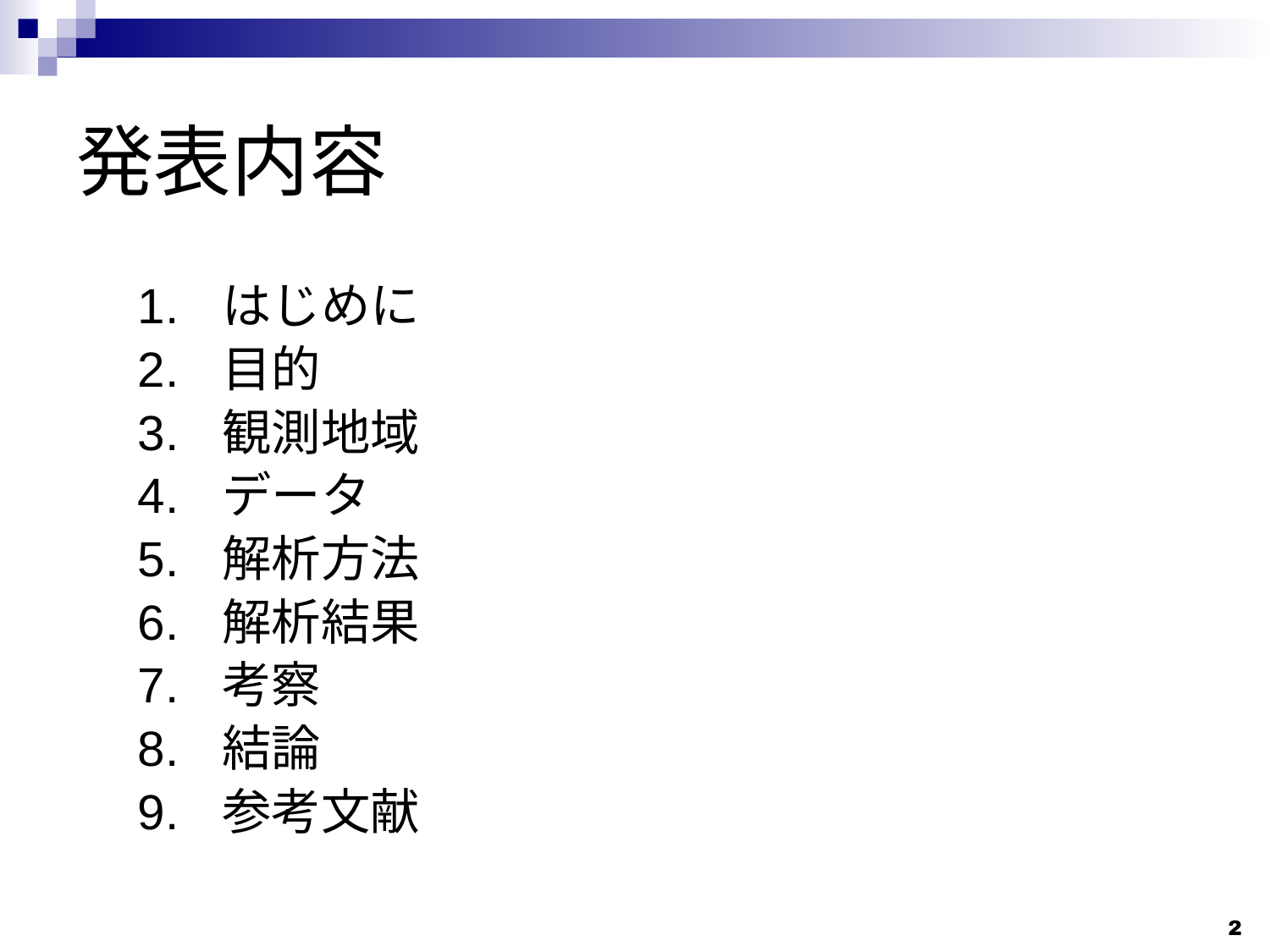

# 発表内容
はじめに
目的
観測地域
データ
解析方法
解析結果
考察
結論
参考文献
2